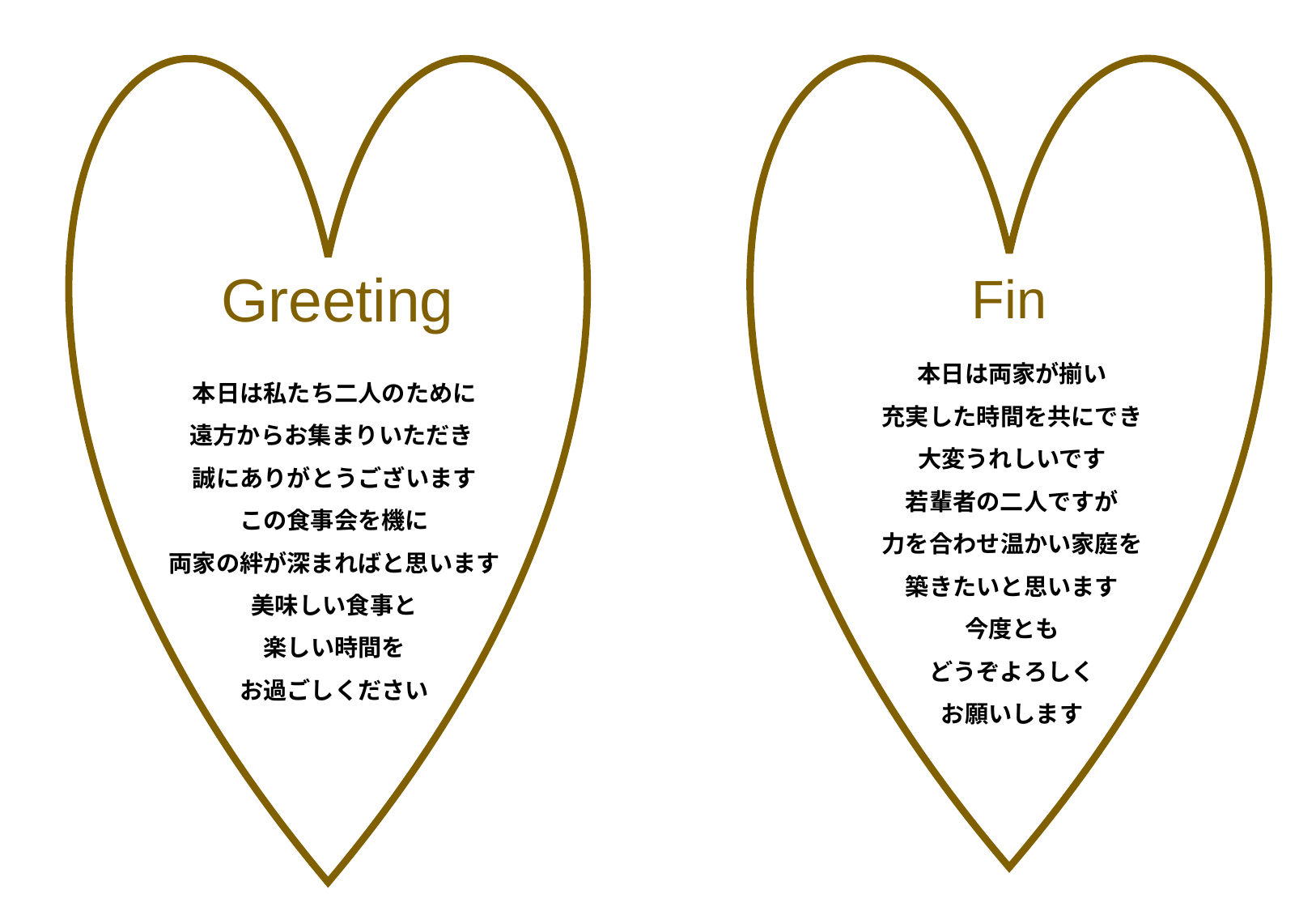

Greeting
Fin
本日は両家が揃い
充実した時間を共にでき
大変うれしいです
若輩者の二人ですが
力を合わせ温かい家庭を
築きたいと思います
今度とも
どうぞよろしく
お願いします

本日は私たち二人のために
遠方からお集まりいただき
誠にありがとうございます
この食事会を機に
両家の絆が深まればと思います
美味しい食事と
楽しい時間を
お過ごしください